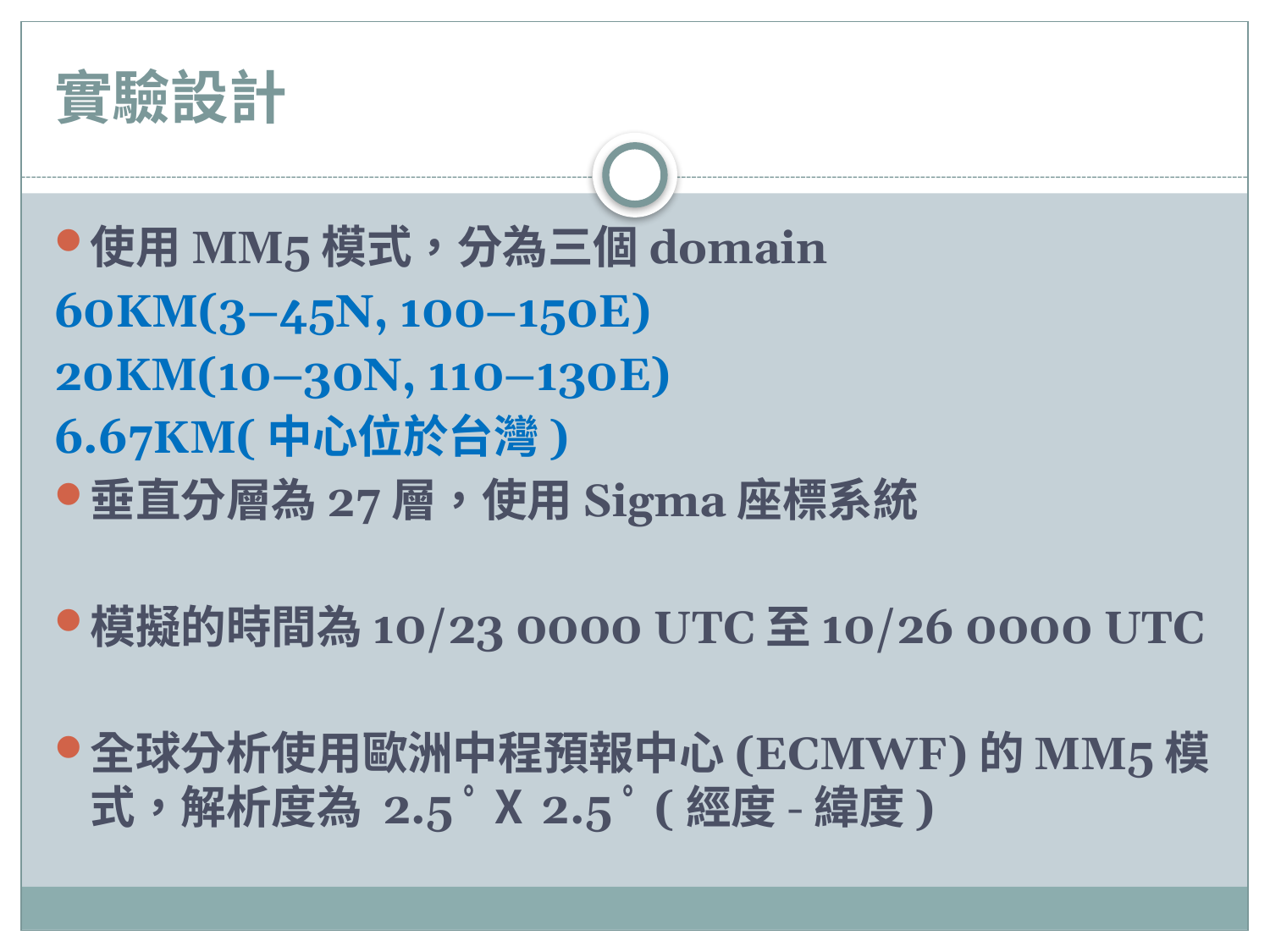

# 實驗設計
使用MM5模式，分為三個domain
60KM(3–45N, 100–150E)
20KM(10–30N, 110–130E)
6.67KM(中心位於台灣)
垂直分層為27層，使用Sigma座標系統

模擬的時間為10/23 0000 UTC至10/26 0000 UTC

全球分析使用歐洲中程預報中心(ECMWF)的MM5模式，解析度為 2.5ﾟⅩ2.5ﾟ(經度-緯度)